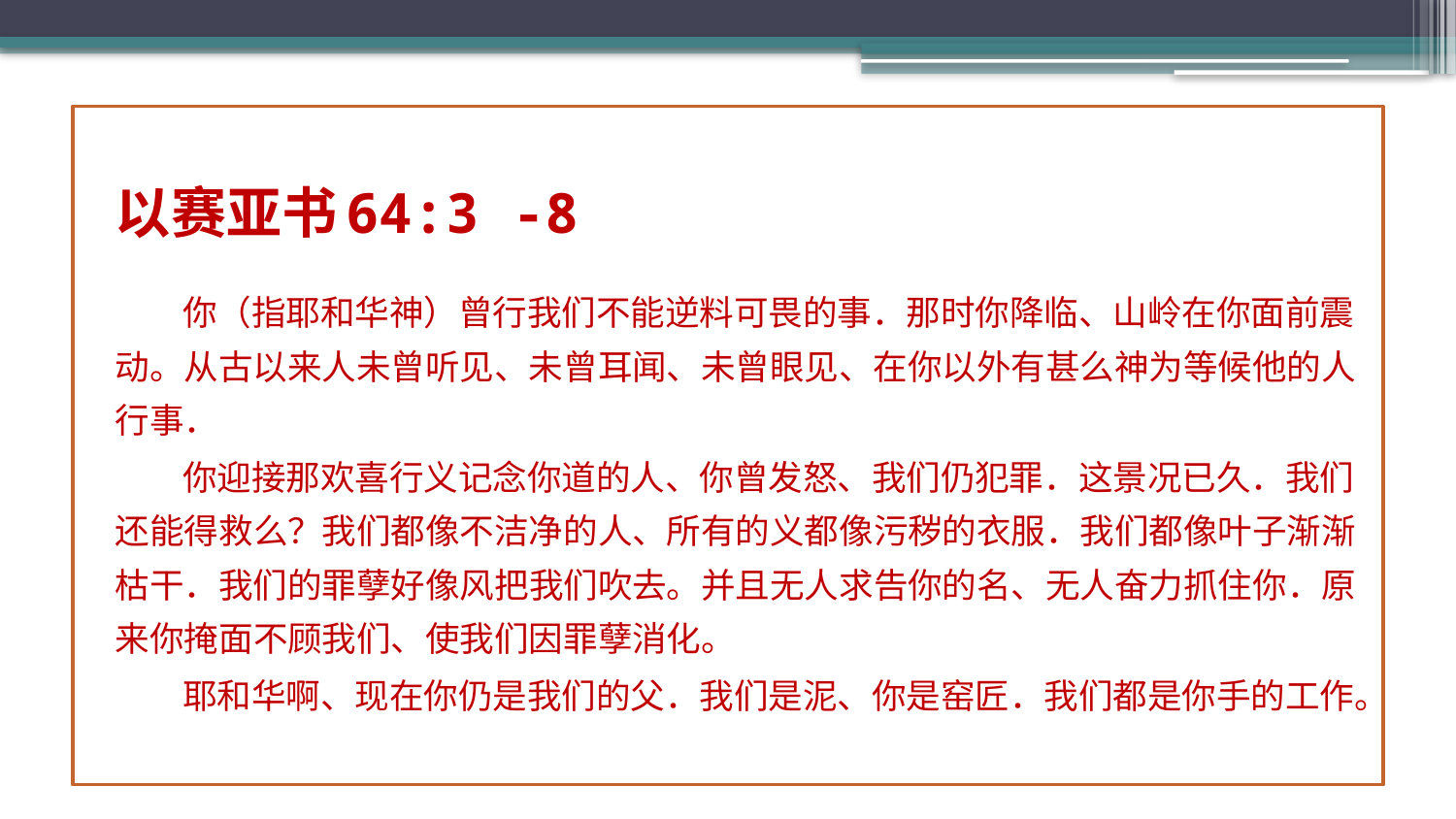

以赛亚书64:3 -8

        你（指耶和华神）曾行我们不能逆料可畏的事．那时你降临、山岭在你面前震动。从古以来人未曾听见、未曾耳闻、未曾眼见、在你以外有甚么神为等候他的人行事．
        你迎接那欢喜行义记念你道的人、你曾发怒、我们仍犯罪．这景况已久．我们还能得救么？我们都像不洁净的人、所有的义都像污秽的衣服．我们都像叶子渐渐枯干．我们的罪孽好像风把我们吹去。并且无人求告你的名、无人奋力抓住你．原来你掩面不顾我们、使我们因罪孽消化。
        耶和华啊、现在你仍是我们的父．我们是泥、你是窑匠．我们都是你手的工作。